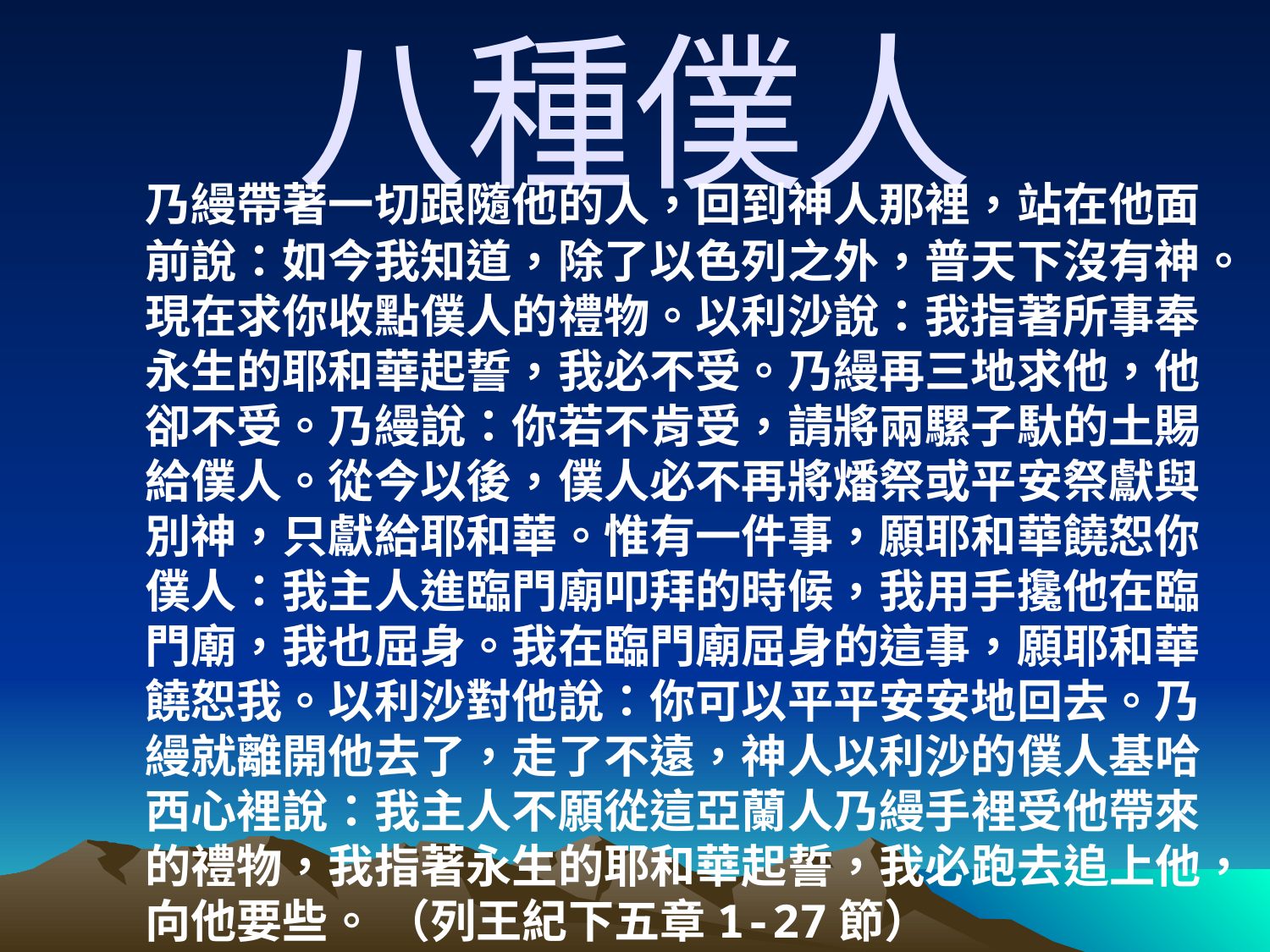

八種僕人
	乃縵帶著一切跟隨他的人，回到神人那裡，站在他面前說：如今我知道，除了以色列之外，普天下沒有神。現在求你收點僕人的禮物。以利沙說：我指著所事奉永生的耶和華起誓，我必不受。乃縵再三地求他，他卻不受。乃縵說：你若不肯受，請將兩騾子馱的土賜給僕人。從今以後，僕人必不再將燔祭或平安祭獻與別神，只獻給耶和華。惟有一件事，願耶和華饒恕你僕人：我主人進臨門廟叩拜的時候，我用手攙他在臨門廟，我也屈身。我在臨門廟屈身的這事，願耶和華饒恕我。以利沙對他說：你可以平平安安地回去。乃縵就離開他去了，走了不遠，神人以利沙的僕人基哈西心裡說：我主人不願從這亞蘭人乃縵手裡受他帶來的禮物，我指著永生的耶和華起誓，我必跑去追上他，向他要些。 （列王紀下五章1-27節）